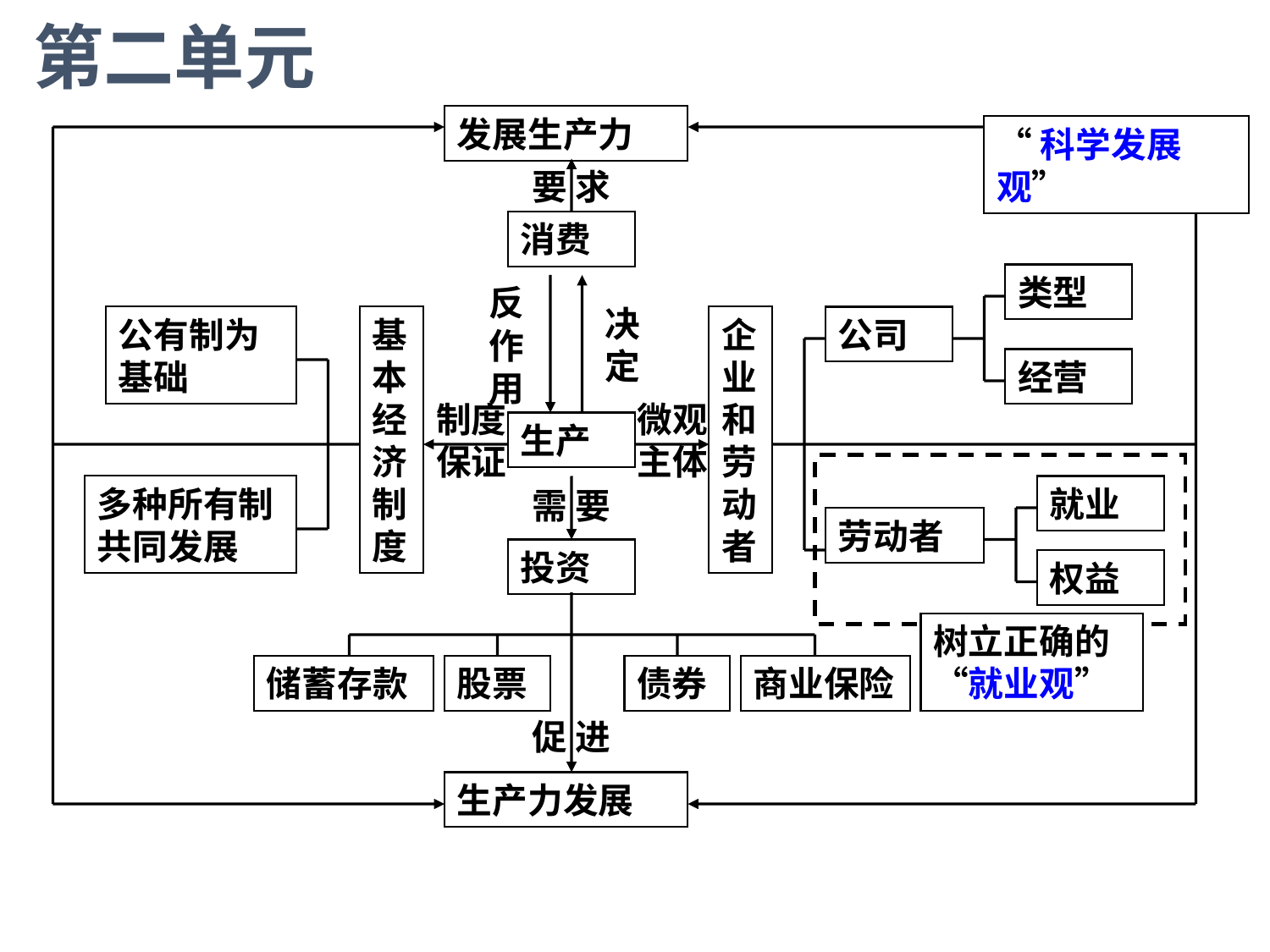

第二单元
发展生产力
“科学发展观”

要 求

消费
类型
反
作
用

决
定

公有制为基础
基本经济制度
企业和劳动者
公司

经营

制度
保证
微观
主体
生产

多种所有制共同发展

就业
需 要
劳动者

投资

权益

树立正确的“就业观”

储蓄存款
股票
债券
商业保险
促 进
生产力发展